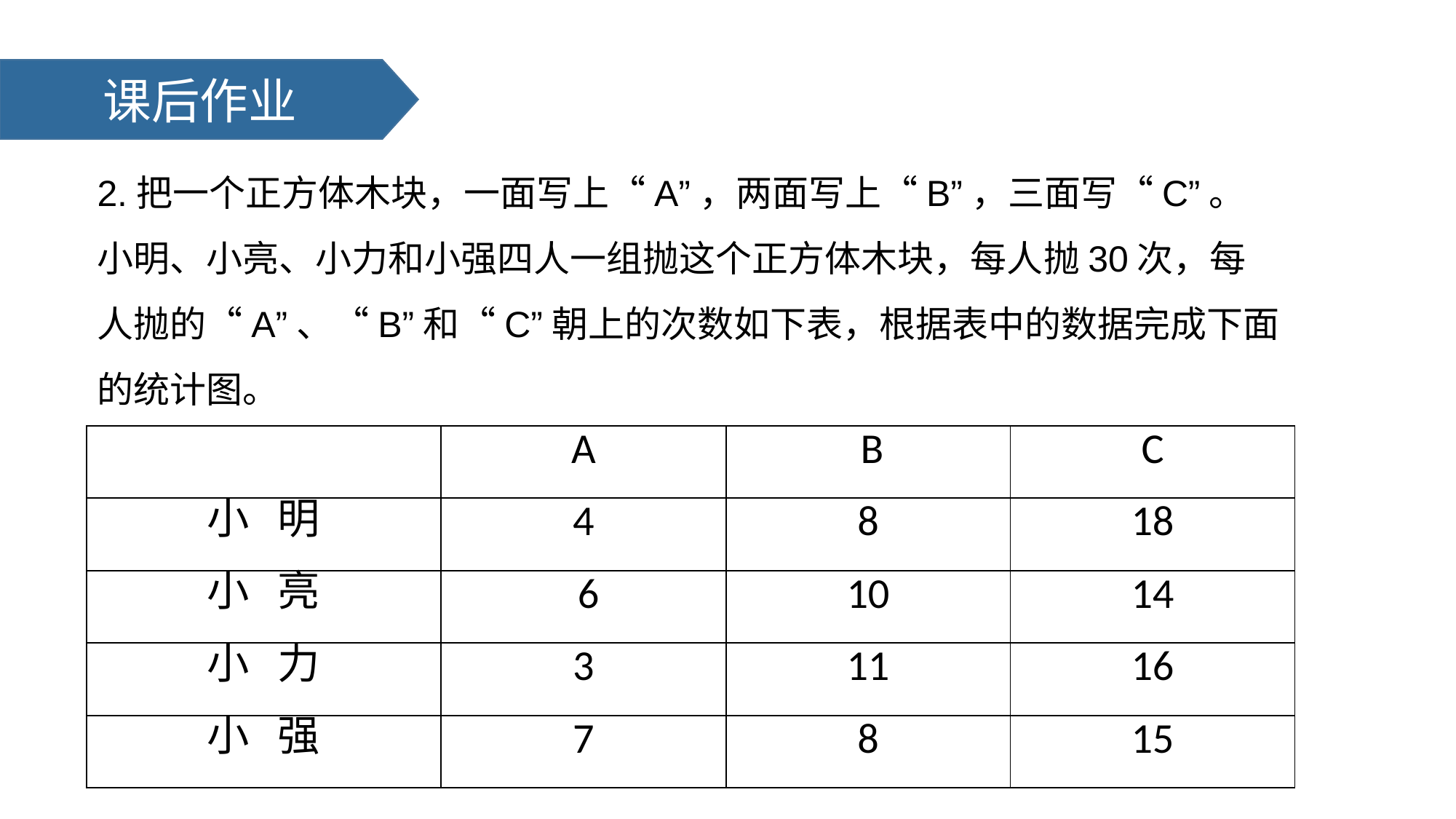

课后作业
2.把一个正方体木块，一面写上“A”，两面写上“B”，三面写“C”。小明、小亮、小力和小强四人一组抛这个正方体木块，每人抛30次，每人抛的“A”、“B”和“C”朝上的次数如下表，根据表中的数据完成下面的统计图。
|  | A | B | C |
| --- | --- | --- | --- |
| 小   明 | 4 | 8 | 18 |
| 小   亮 | 6 | 10 | 14 |
| 小   力 | 3 | 11 | 16 |
| 小   强 | 7 | 8 | 15 |